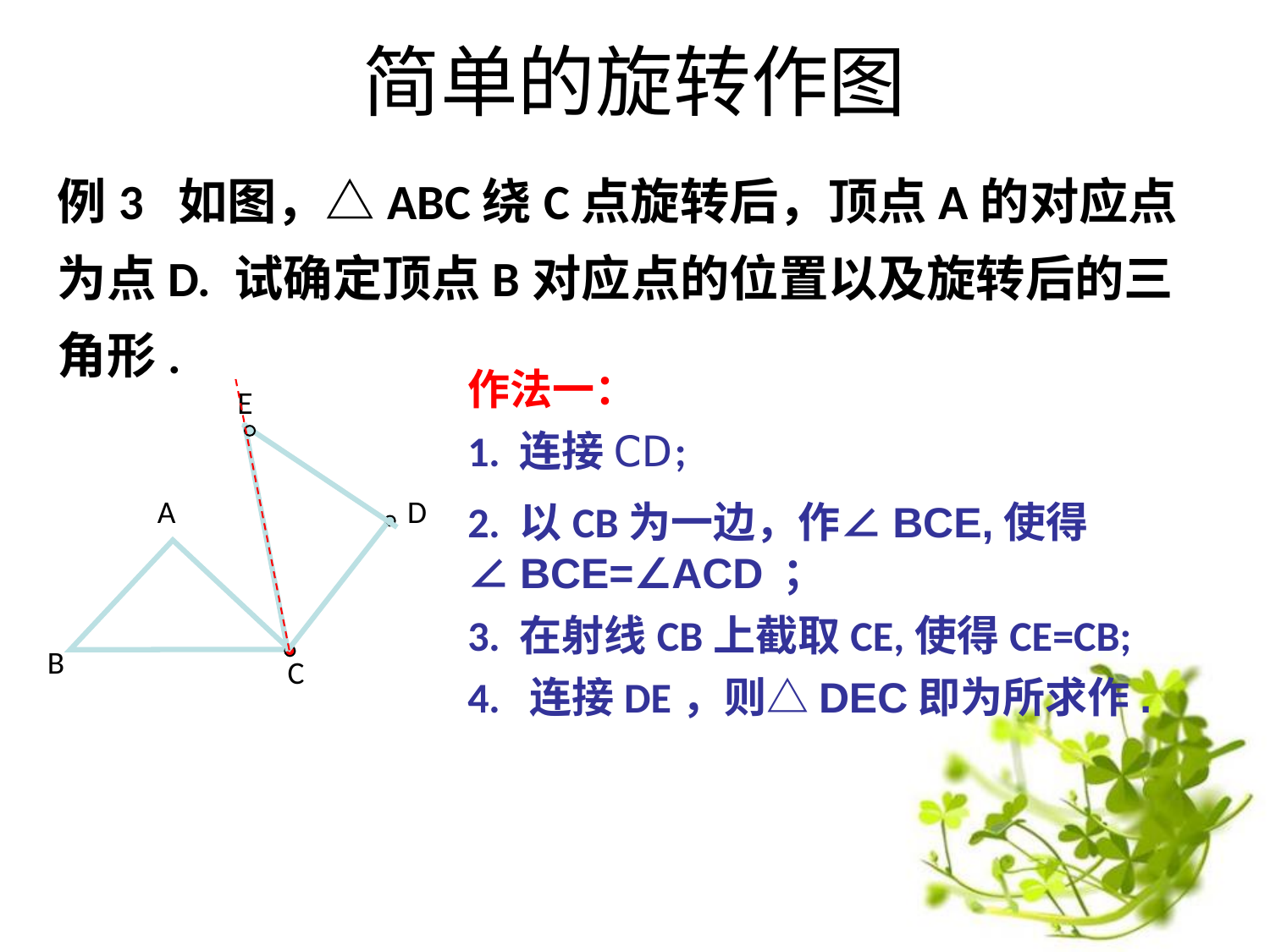

# 简单的旋转作图
例3  如图，△ABC绕C点旋转后，顶点A的对应点为点D. 试确定顶点B对应点的位置以及旋转后的三角形.
作法一：
1. 连接CD;
2. 以CB为一边，作∠BCE,使得∠BCE=∠ACD ；
3. 在射线CB上截取CE,使得CE=CB;
4.  连接DE，则△DEC即为所求作.
E

A
D

B
C